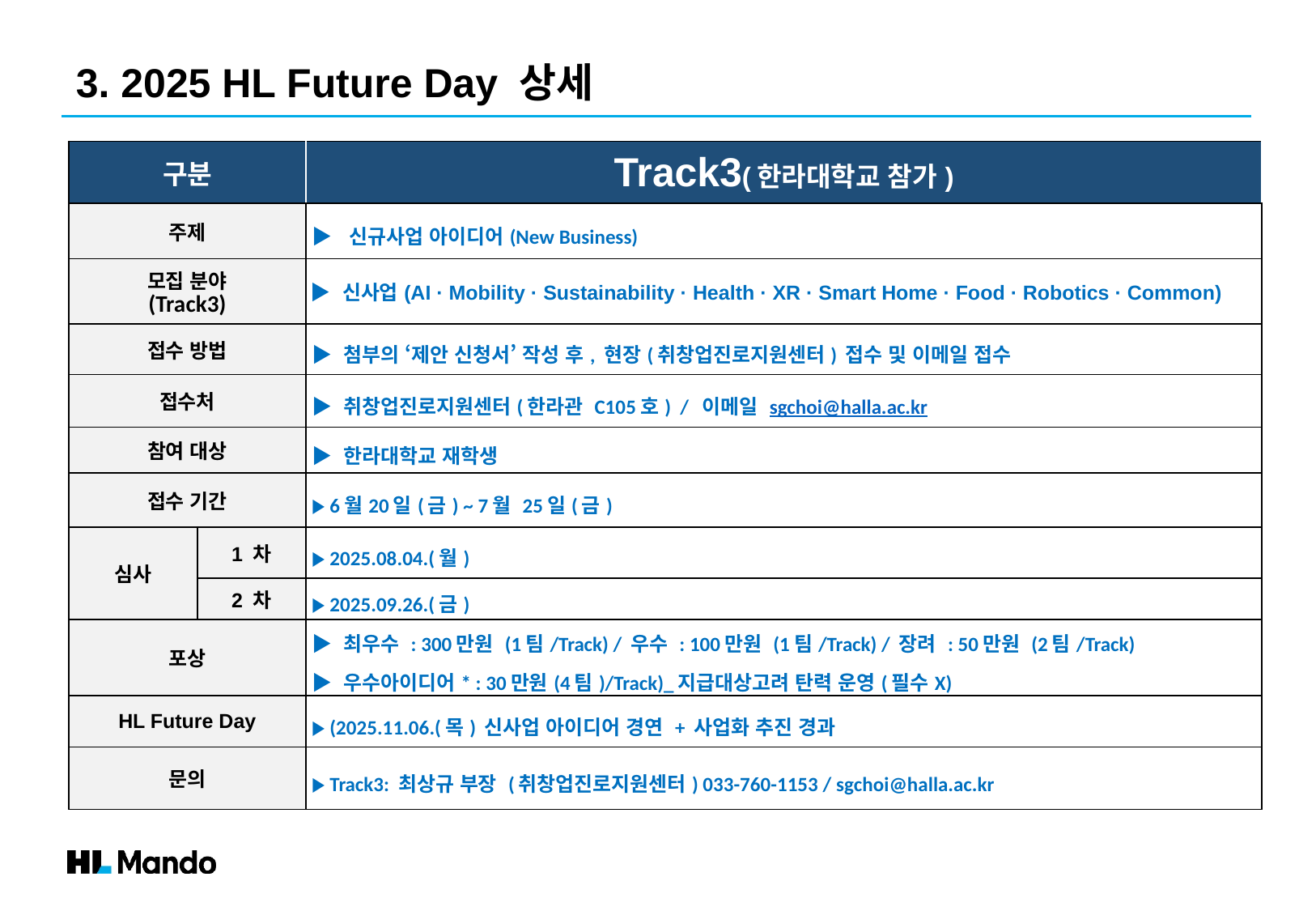

3. 2025 HL Future Day 상세
| 구분 |  | Track3(한라대학교 참가) |
| --- | --- | --- |
| 주제 |  | ▶ 신규사업 아이디어(New Business) |
| 모집 분야 (Track3) |  | ▶ 신사업(AI · Mobility · Sustainability · Health · XR · Smart Home · Food · Robotics · Common) |
| 접수 방법 |  | ▶ 첨부의 ‘제안 신청서’ 작성 후, 현장(취창업진로지원센터) 접수 및 이메일 접수 |
| 접수처 |  | ▶ 취창업진로지원센터(한라관 C105호) / 이메일 sgchoi@halla.ac.kr |
| 참여 대상 |  | ▶ 한라대학교 재학생 |
| 접수 기간 |  | ▶ 6월20일(금) ~ 7월 25일(금) |
| 심사 | 1 차 | ▶ 2025.08.04.(월) |
|  | 2 차 | ▶ 2025.09.26.(금) |
| 포상 |  | ▶ 최우수 : 300만원 (1팀/Track) / 우수 : 100만원 (1팀/Track) / 장려 : 50만원 (2팀/Track) ▶ 우수아이디어\* : 30만원(4팀)/Track)\_지급대상고려 탄력 운영(필수X) |
| HL Future Day |  | ▶ (2025.11.06.(목) 신사업 아이디어 경연 + 사업화 추진 경과 |
| 문의 |  | ▶ Track3: 최상규 부장 (취창업진로지원센터) 033-760-1153 / sgchoi@halla.ac.kr |